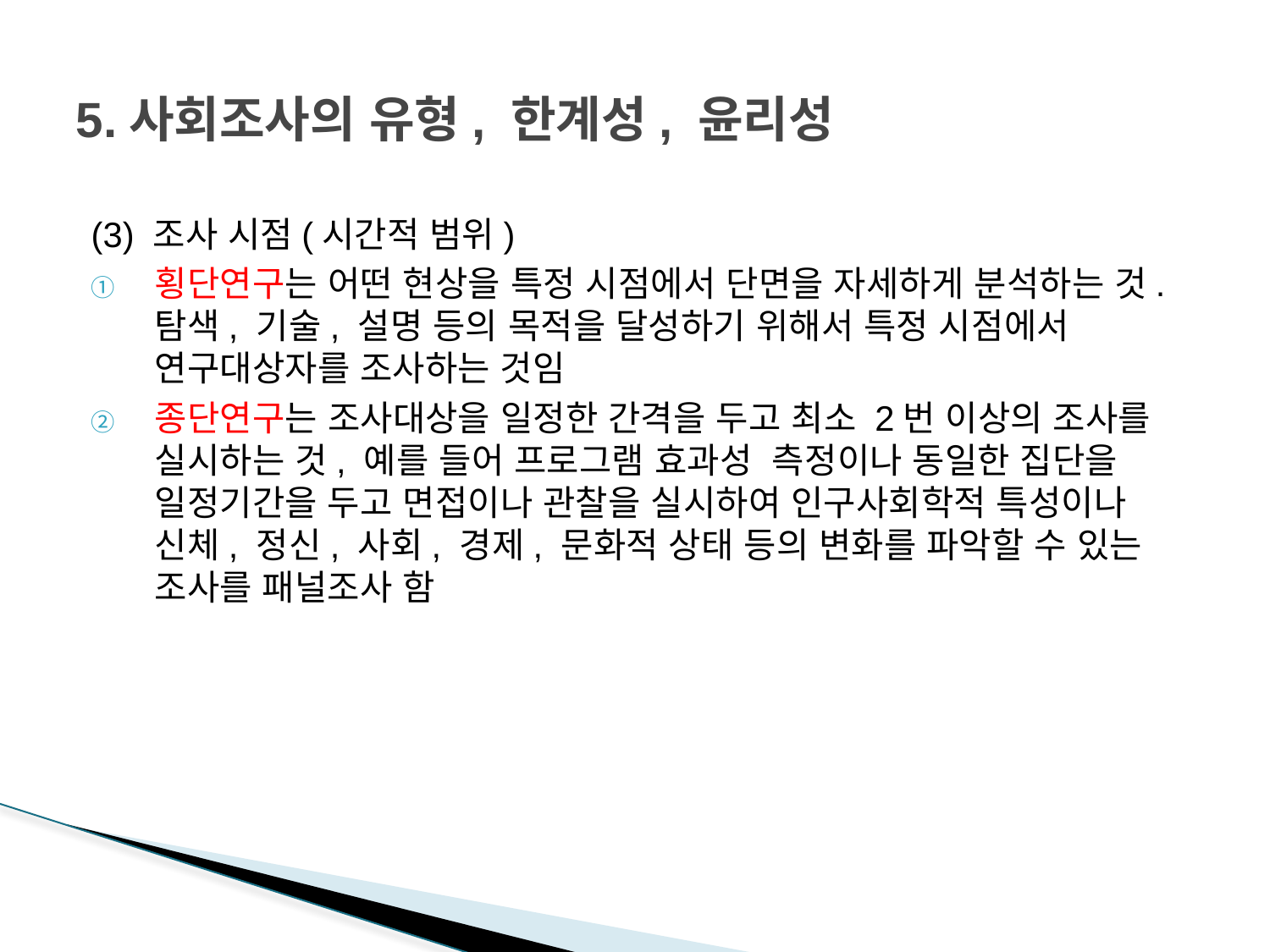

# 5.사회조사의 유형, 한계성, 윤리성
(3) 조사 시점(시간적 범위)
횡단연구는 어떤 현상을 특정 시점에서 단면을 자세하게 분석하는 것. 탐색, 기술, 설명 등의 목적을 달성하기 위해서 특정 시점에서 연구대상자를 조사하는 것임
종단연구는 조사대상을 일정한 간격을 두고 최소 2번 이상의 조사를 실시하는 것, 예를 들어 프로그램 효과성  측정이나 동일한 집단을 일정기간을 두고 면접이나 관찰을 실시하여 인구사회학적 특성이나 신체, 정신, 사회, 경제, 문화적 상태 등의 변화를 파악할 수 있는 조사를 패널조사 함